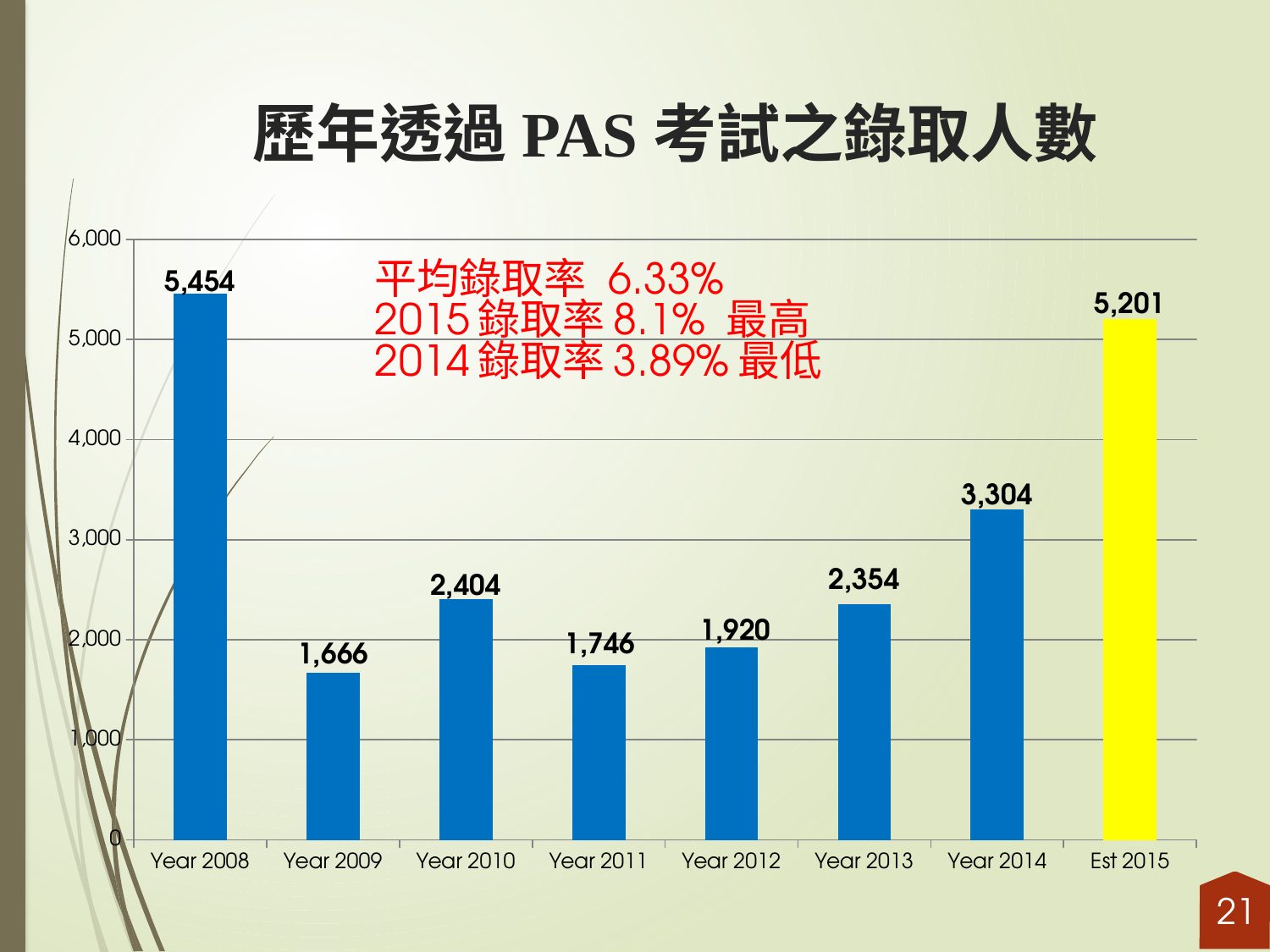

# 歷年透過PAS考試之錄取人數

### Chart

| Category |  |
|---|---|
| Year 2008 | 5454.0 |
| Year 2009 | 1666.0 |
| Year 2010 | 2404.0 |
| Year 2011 | 1746.0 |
| Year 2012 | 1920.0 |
| Year 2013 | 2354.0 |
| Year 2014 | 3304.0 |
| Est 2015 | 5201.0 |
21